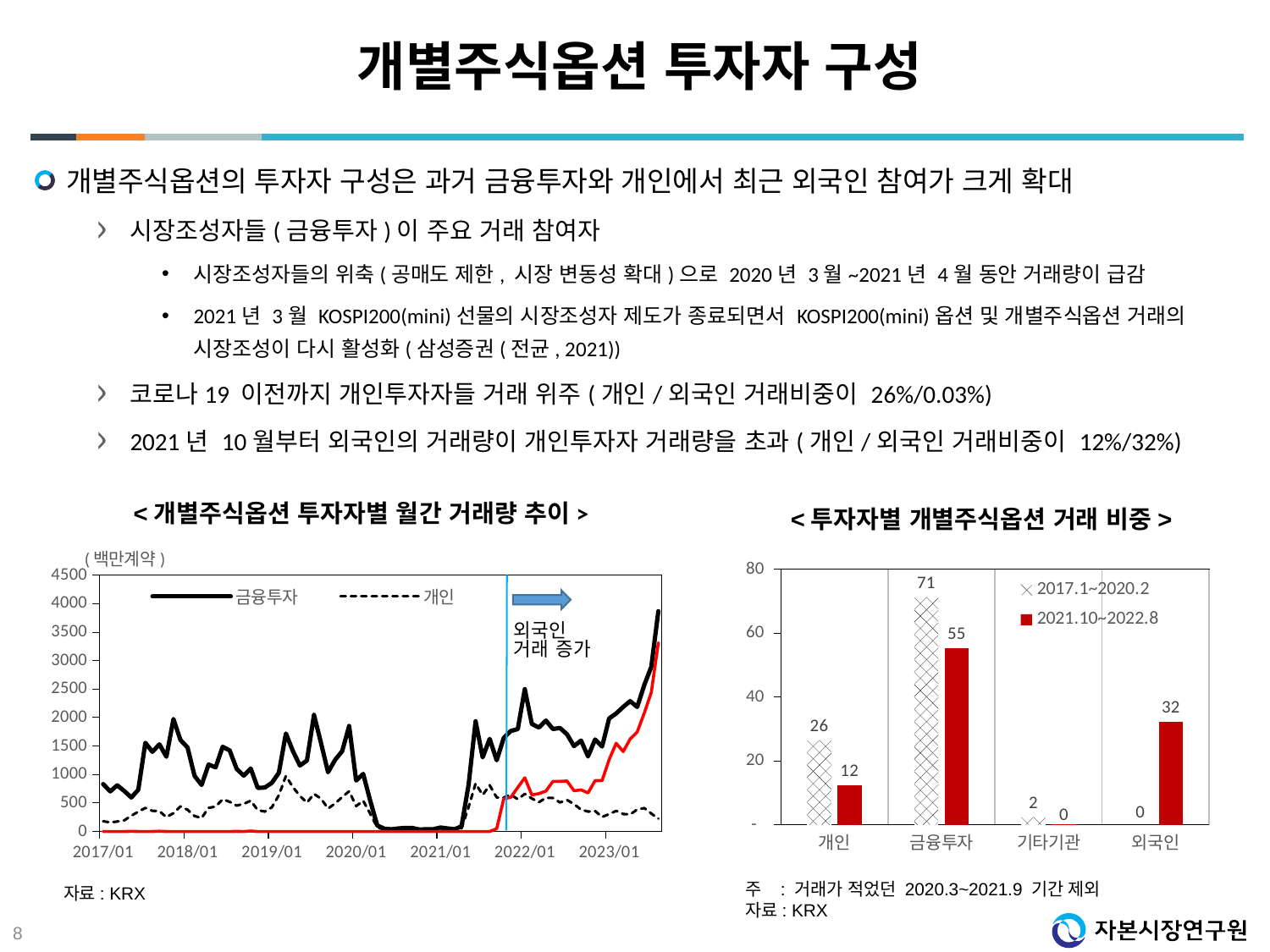

# 개별주식옵션 투자자 구성
개별주식옵션의 투자자 구성은 과거 금융투자와 개인에서 최근 외국인 참여가 크게 확대
시장조성자들(금융투자)이 주요 거래 참여자
시장조성자들의 위축(공매도 제한, 시장 변동성 확대)으로 2020년 3월~2021년 4월 동안 거래량이 급감
2021년 3월 KOSPI200(mini)선물의 시장조성자 제도가 종료되면서 KOSPI200(mini)옵션 및 개별주식옵션 거래의 시장조성이 다시 활성화(삼성증권(전균, 2021))
코로나19 이전까지 개인투자자들 거래 위주(개인/외국인 거래비중이 26%/0.03%)
2021년 10월부터 외국인의 거래량이 개인투자자 거래량을 초과(개인/외국인 거래비중이 12%/32%)

<개별주식옵션 투자자별 월간 거래량 추이>
<투자자별 개별주식옵션 거래 비중>

### Chart

| Category | 금융투자 | 개인 | 외국인 |
|---|---|---|---|
| 42766 | 832.4884999999999 | 180.505 | 0.0 |
| 42794 | 704.5735 | 158.984 | 0.0 |
| 42825 | 810.1595 | 175.0135 | 0.0 |
| 42855 | 710.7835 | 195.9835 | 0.0 |
| 42886 | 597.408 | 275.927 | 3.1639999999999997 |
| 42916 | 732.069 | 348.19849999999997 | 0.5 |
| 42947 | 1557.9795 | 413.456 | 0.0 |
| 42978 | 1398.1955 | 362.65049999999997 | 0.0625 |
| 43008 | 1530.1685 | 358.8755 | 4.75 |
| 43039 | 1312.085 | 251.45299999999997 | 0.239 |
| 43069 | 1975.1655 | 322.0405 | 0.16 |
| 43100 | 1607.5945000000002 | 440.73 | 0.4 |
| 43131 | 1475.9655 | 381.637 | 0.15 |
| 43159 | 976.3679999999999 | 270.57 | 0.09 |
| 43190 | 816.3805 | 237.288 | 0.0 |
| 43220 | 1176.2925 | 414.783 | 0.1085 |
| 43251 | 1125.275 | 437.06899999999996 | 0.0 |
| 43281 | 1487.5205 | 565.1865 | 0.0 |
| 43312 | 1424.2355 | 521.552 | 0.0 |
| 43343 | 1099.5045 | 453.955 | 2.5 |
| 43373 | 980.806 | 485.727 | 0.0 |
| 43404 | 1105.1970000000001 | 540.5515 | 8.0 |
| 43434 | 765.1315 | 375.0725 | 0.0 |
| 43465 | 771.9870000000001 | 349.4305 | 0.0 |
| 43496 | 853.985 | 424.6095 | 0.0 |
| 43524 | 1030.009 | 636.7375 | 0.0 |
| 43555 | 1721.6625 | 975.4845 | 0.0 |
| 43585 | 1412.7145 | 778.404 | 0.0 |
| 43616 | 1158.174 | 624.6445000000001 | 0.0 |
| 43646 | 1246.1970000000001 | 507.0215 | 0.0 |
| 43677 | 2047.546 | 660.1155 | 0.0 |
| 43708 | 1553.336 | 577.3445 | 0.0 |
| 43738 | 1040.2415 | 403.3125 | 0.0 |
| 43769 | 1256.0035 | 491.08000000000004 | 0.0 |
| 43799 | 1409.5335 | 605.4285 | 0.0 |
| 43830 | 1852.754 | 706.3240000000001 | 0.0 |
| 43861 | 894.574 | 445.82550000000003 | 0.0 |
| 43890 | 1010.433 | 539.018 | 0.0 |
| 43921 | 543.3605 | 311.31899999999996 | 0.0 |
| 43951 | 106.842 | 71.238 | 0.0 |
| 43982 | 49.9675 | 34.675 | 0.0 |
| 44012 | 39.1295 | 22.093 | 0.0 |
| 44043 | 53.3505 | 33.295 | 0.0 |
| 44074 | 62.900499999999994 | 41.603 | 0.0 |
| 44104 | 60.6555 | 41.2175 | 0.0 |
| 44135 | 34.361000000000004 | 24.822 | 0.0 |
| 44165 | 40.370999999999995 | 36.812 | 0.0 |
| 44196 | 40.545 | 34.165499999999994 | 0.0 |
| 44227 | 70.031 | 54.2295 | 0.0 |
| 44255 | 53.6375 | 37.569 | 0.0 |
| 44286 | 39.114000000000004 | 28.043999999999997 | 0.0 |
| 44316 | 90.77799999999999 | 56.293 | 0.0 |
| 44347 | 821.809 | 427.51 | 0.0 |
| 44377 | 1935.5895 | 843.773 | 0.0 |
| 44408 | 1302.1390000000001 | 641.639 | 0.0 |
| 44439 | 1626.788 | 811.4655 | 0.0 |
| 44469 | 1250.3919999999998 | 597.0319999999999 | 49.399 |
| 44500 | 1643.538 | 595.3755 | 574.4345 |
| 44530 | 1764.6385 | 645.3355 | 599.9135 |
| 44561 | 1798.8165 | 567.101 | 773.8225 |
| 44592 | 2500.9705000000004 | 660.354 | 943.769 |
| 44620 | 1888.355 | 579.7574999999999 | 640.871 |
| 44651 | 1825.875 | 513.5495 | 664.3520000000001 |
| 44681 | 1948.895 | 590.8599999999999 | 709.702 |
| 44712 | 1798.96 | 588.769 | 878.5899999999999 |
| 44742 | 1817.9434999999999 | 510.60800000000006 | 879.9359999999999 |
| 44773 | 1707.0135 | 553.4965 | 886.6379999999999 |
| 44804 | 1499.2005 | 481.8315 | 715.585 |
| 44834 | 1596.5259999999998 | 384.6015 | 730.386 |
| 44865 | 1317.934 | 350.001 | 678.097 |
| 44895 | 1616.1399999999999 | 359.24649999999997 | 892.538 |
| 44926 | 1492.2865000000002 | 255.0255 | 893.837 |
| 44957 | 1984.6815000000001 | 305.0715 | 1263.333 |
| 44985 | 2071.928 | 361.6345 | 1548.921 |
| 45016 | 2187.0685000000003 | 306.56600000000003 | 1402.62 |
| 45046 | 2289.4985 | 300.879 | 1625.9535 |
| 45077 | 2186.0879999999997 | 385.8325 | 1746.0994999999998 |
| 45107 | 2573.6645 | 411.0155 | 2080.8095000000003 |
| 45138 | 2892.9845 | 315.5745 | 2442.5545 |
| 45169 | 3869.5110000000004 | 225.823 | 3316.809 |

### Chart

| Category | 2017.1~2020.2 | 2021.10~2022.8 |
|---|---|---|
| 개인 | 26.439132521041643 | 12.270151568798976 |
| 금융투자 | 71.15420912688151 | 55.40141276573795 |
| 기타기관 | 2.3751605158626834 | 0.13394212266910513 |
| 외국인 | 0.03149783621416294 | 32.19449354279395 |
주   : 거래가 적었던 2020.3~2021.9 기간 제외
자료: KRX
자료: KRX
8